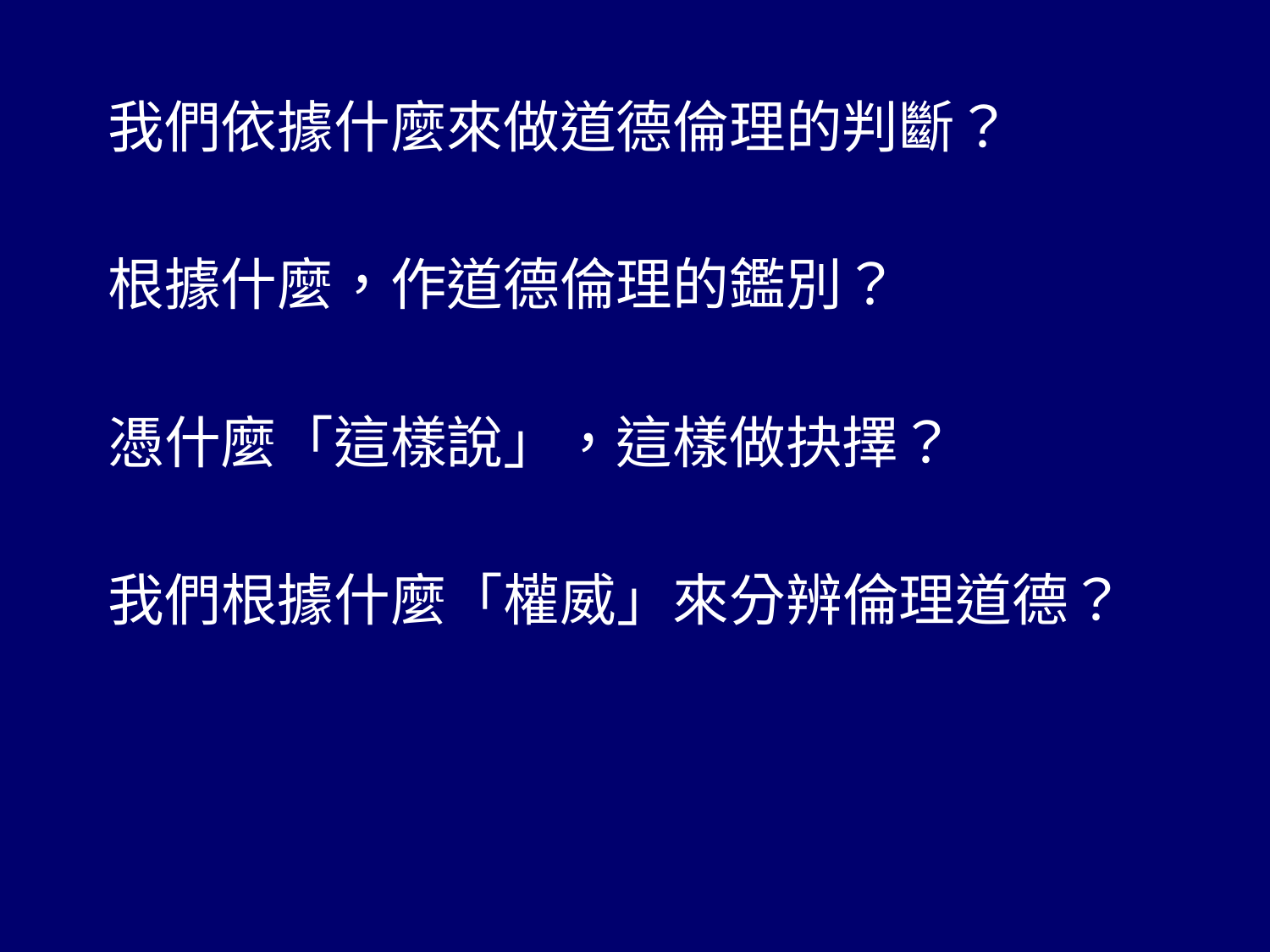

我們依據什麼來做道德倫理的判斷？

根據什麼，作道德倫理的鑑別？

憑什麼「這樣說」，這樣做抉擇？

我們根據什麼「權威」來分辨倫理道德？